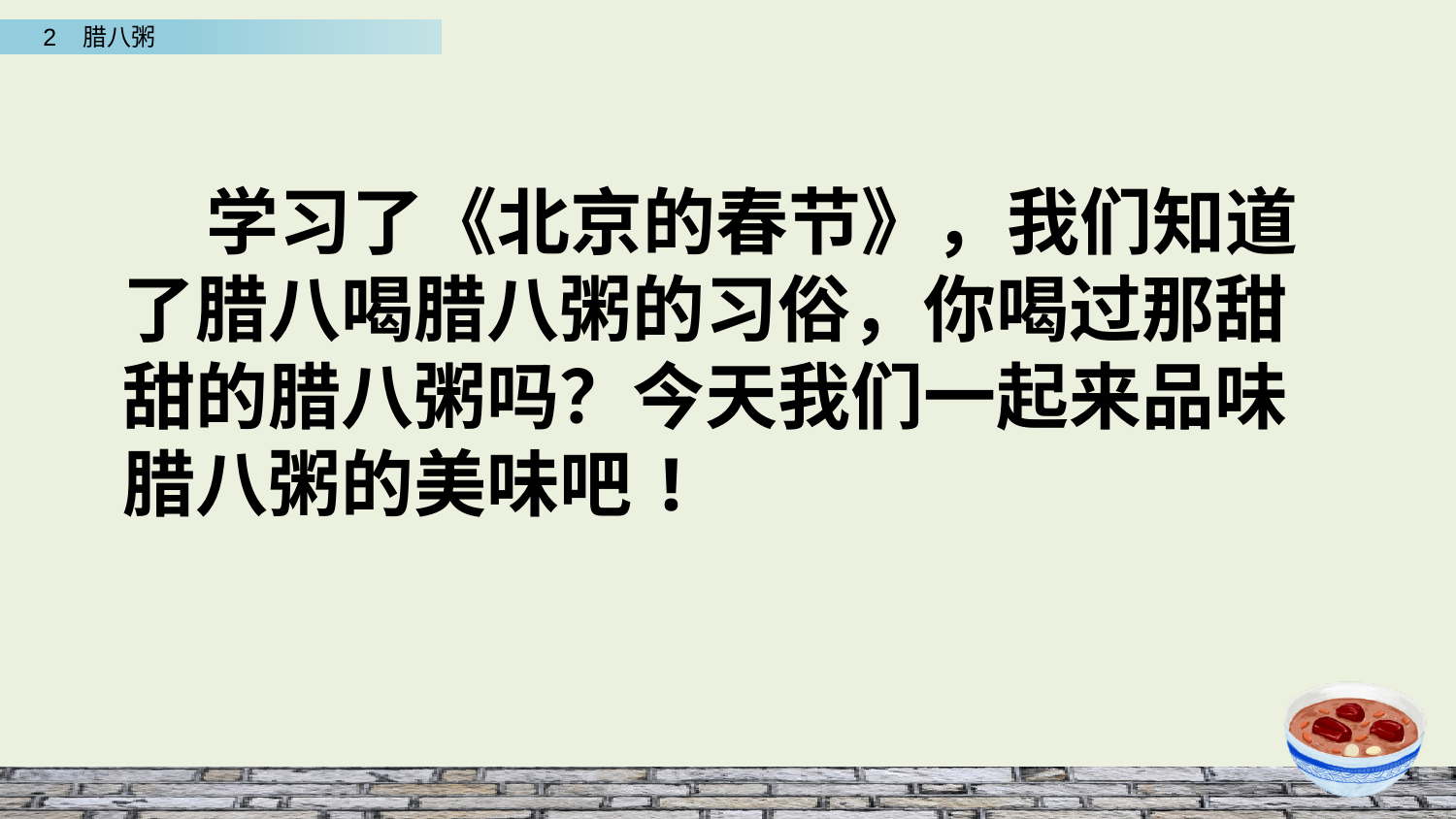

学习了《北京的春节》，我们知道了腊八喝腊八粥的习俗，你喝过那甜甜的腊八粥吗？今天我们一起来品味腊八粥的美味吧!